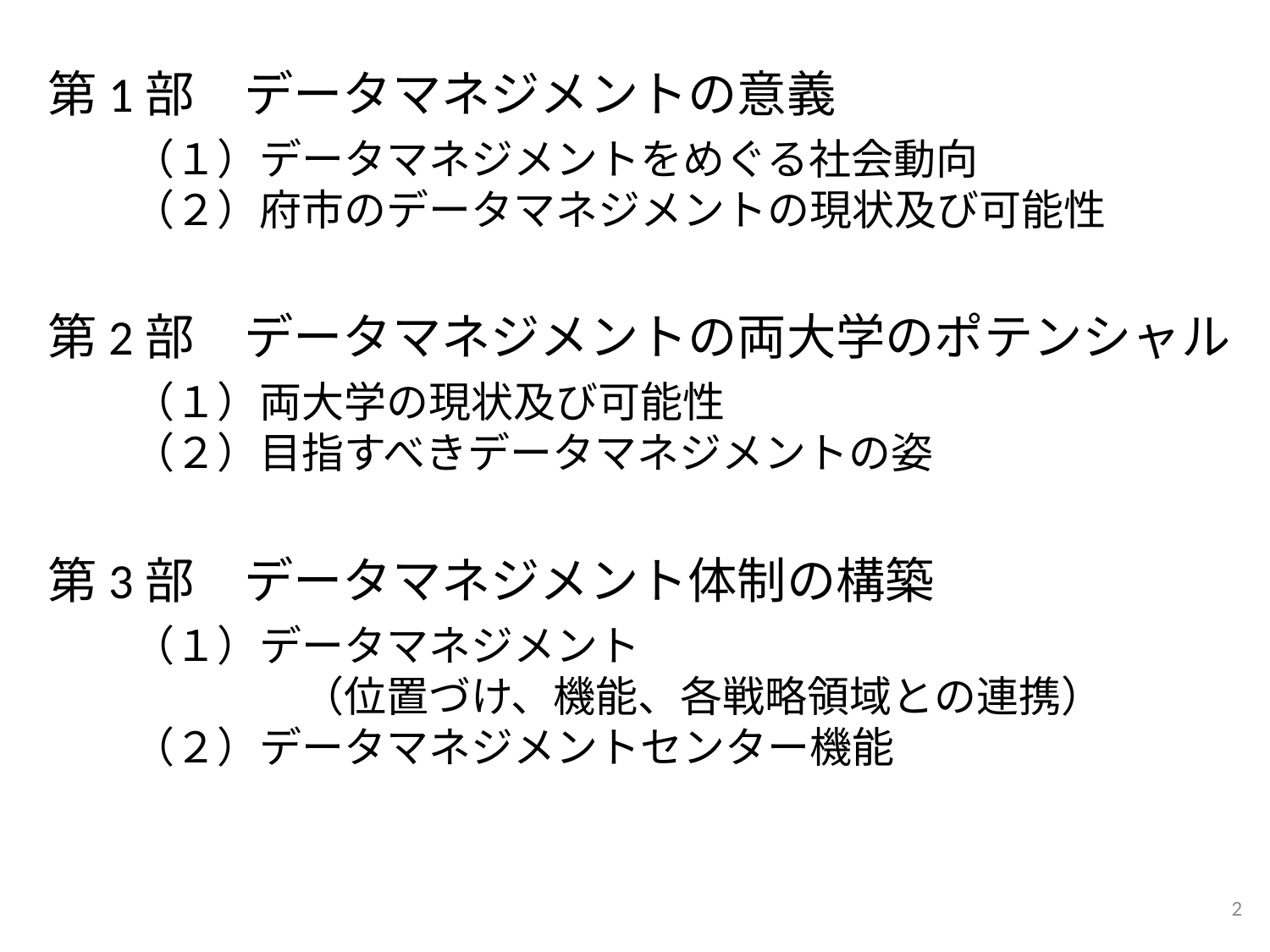

第1部　データマネジメントの意義
　　（１）データマネジメントをめぐる社会動向
　　（２）府市のデータマネジメントの現状及び可能性

第2部　データマネジメントの両大学のポテンシャル
　　（１）両大学の現状及び可能性
　　（２）目指すべきデータマネジメントの姿

第3部　データマネジメント体制の構築
　　（１）データマネジメント
　　　　　　（位置づけ、機能、各戦略領域との連携）
　　（２）データマネジメントセンター機能
2